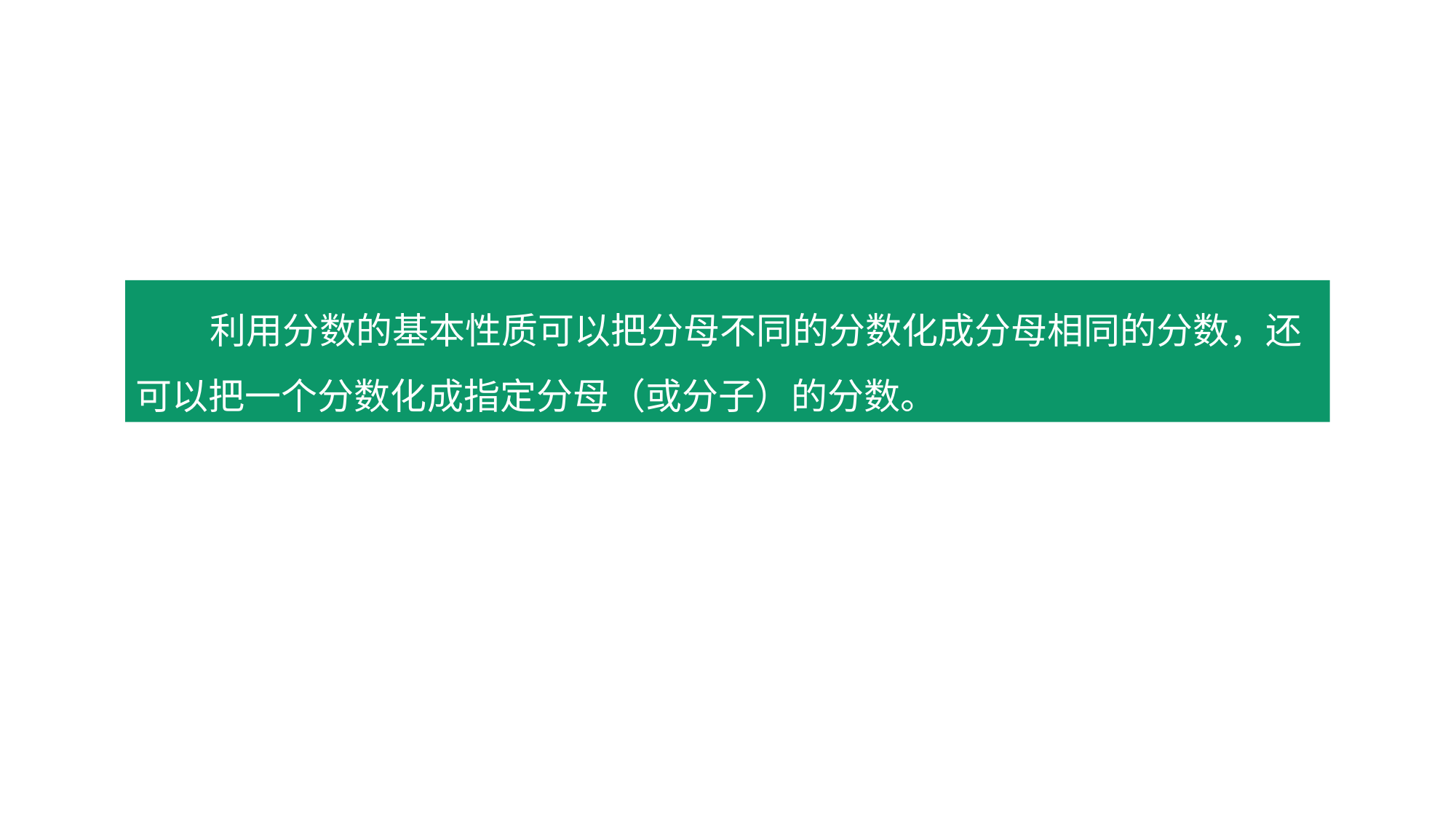

利用分数的基本性质可以把分母不同的分数化成分母相同的分数，还可以把一个分数化成指定分母（或分子）的分数。